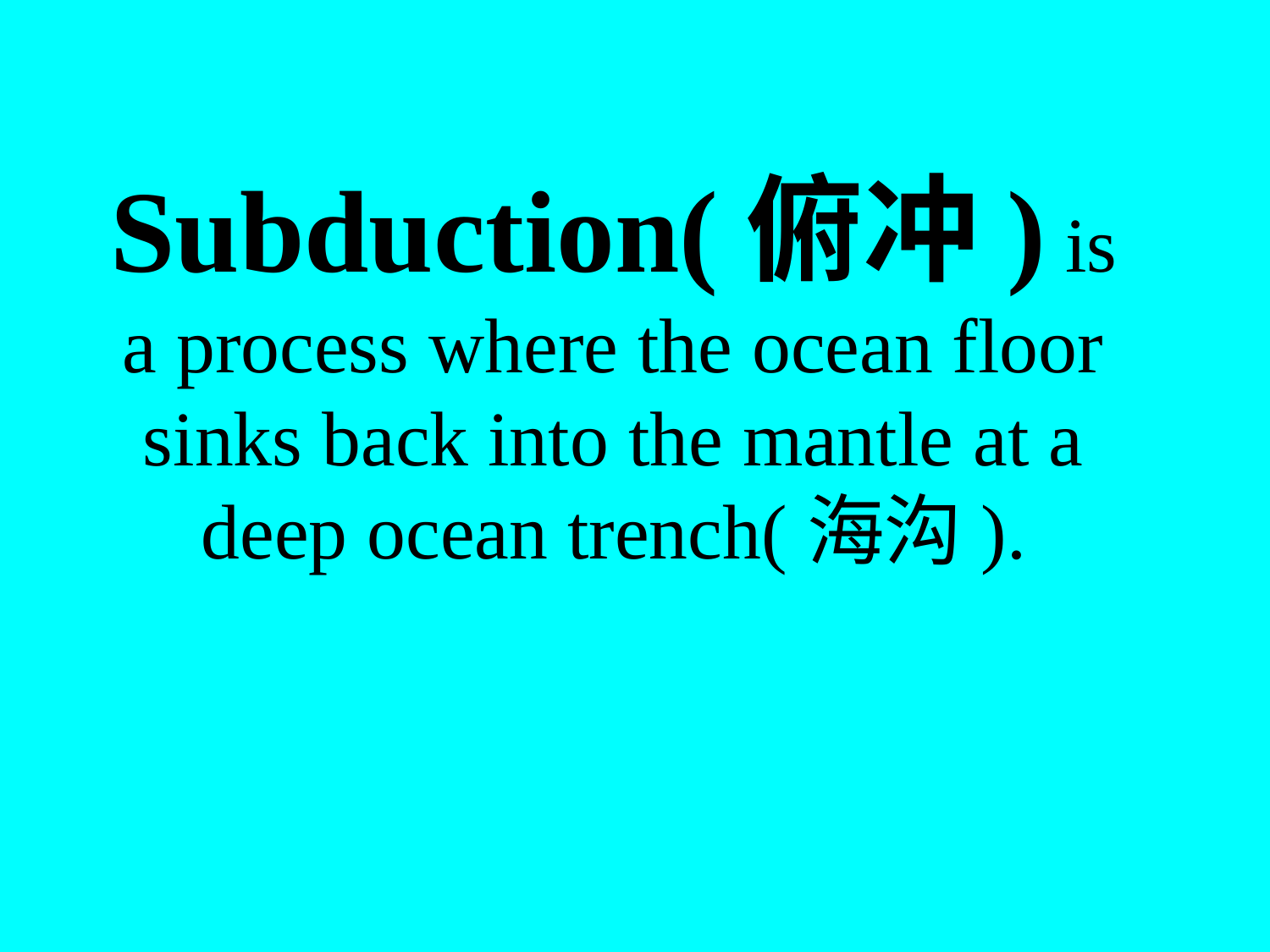

# Subduction(俯冲) is a process where the ocean floor sinks back into the mantle at a deep ocean trench(海沟).